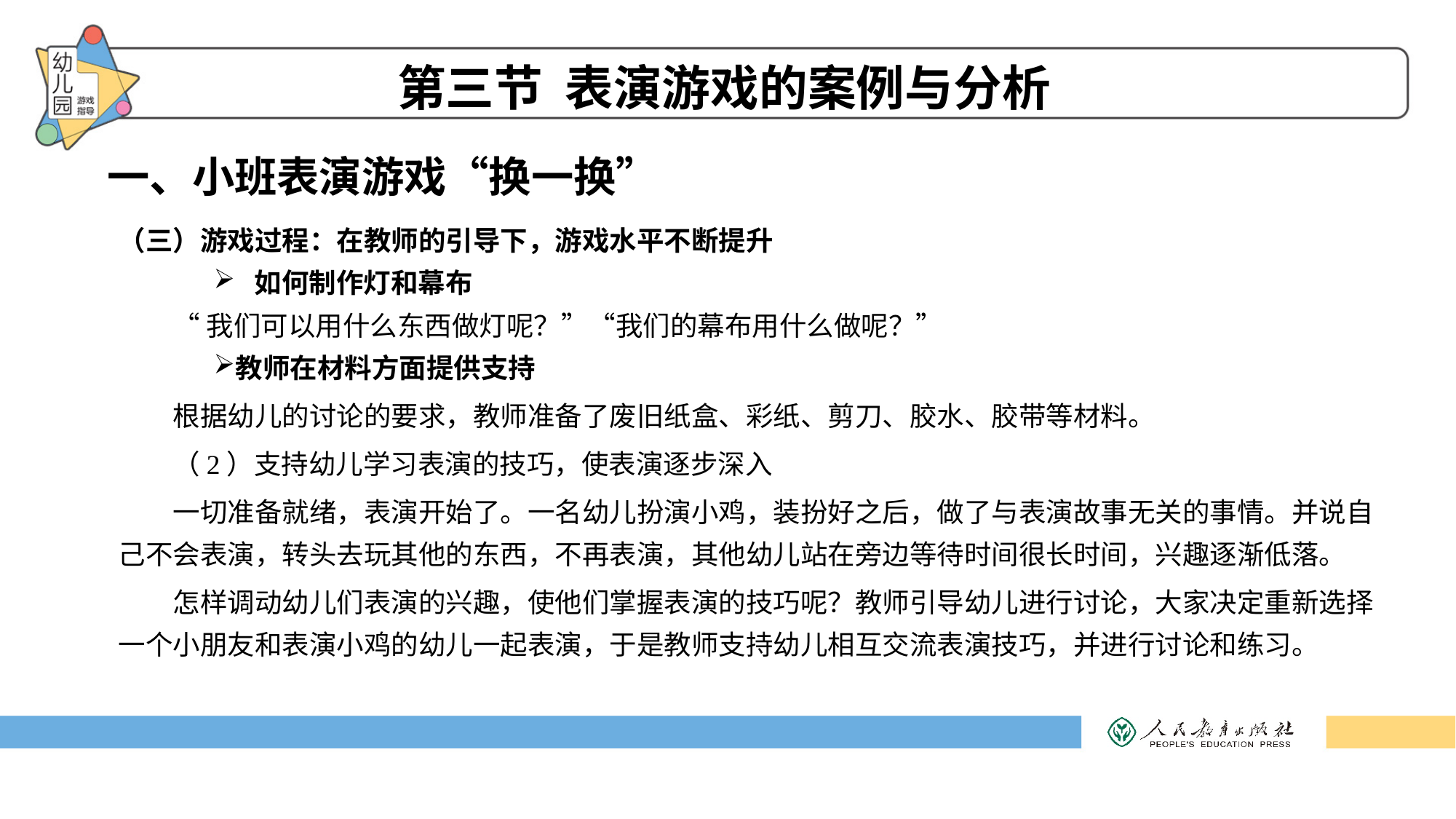

第三节  表演游戏的案例与分析
一、小班表演游戏“换一换”
（三）游戏过程：在教师的引导下，游戏水平不断提升
  如何制作灯和幕布
“我们可以用什么东西做灯呢？”“我们的幕布用什么做呢？”
教师在材料方面提供支持
根据幼儿的讨论的要求，教师准备了废旧纸盒、彩纸、剪刀、胶水、胶带等材料。
（2）支持幼儿学习表演的技巧，使表演逐步深入
一切准备就绪，表演开始了。一名幼儿扮演小鸡，装扮好之后，做了与表演故事无关的事情。并说自己不会表演，转头去玩其他的东西，不再表演，其他幼儿站在旁边等待时间很长时间，兴趣逐渐低落。
怎样调动幼儿们表演的兴趣，使他们掌握表演的技巧呢？教师引导幼儿进行讨论，大家决定重新选择一个小朋友和表演小鸡的幼儿一起表演，于是教师支持幼儿相互交流表演技巧，并进行讨论和练习。